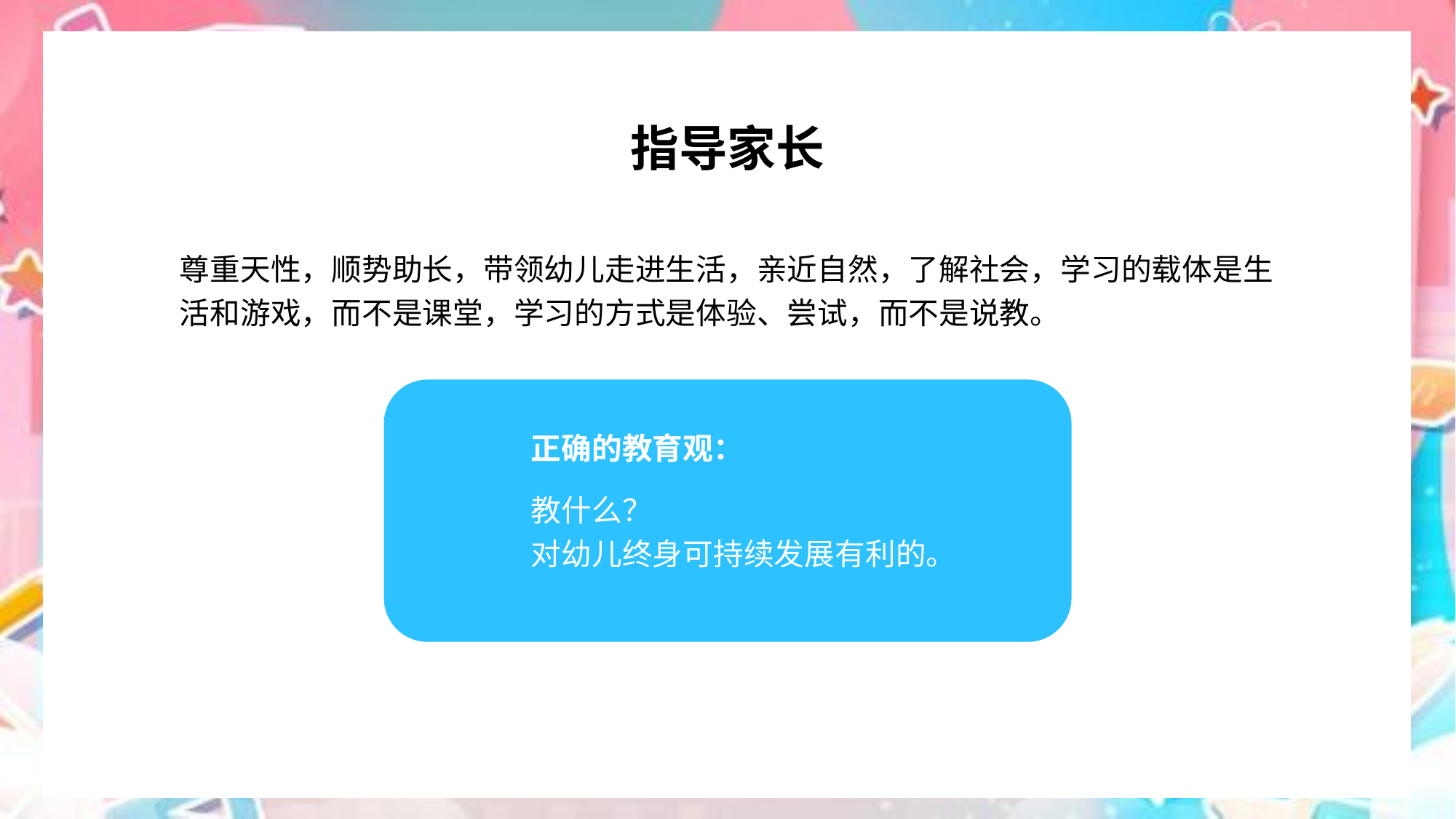

指导家长
尊重天性，顺势助长，带领幼儿走进生活，亲近自然，了解社会，学习的载体是生活和游戏，而不是课堂，学习的方式是体验、尝试，而不是说教。

正确的教育观：
教什么？
对幼儿终身可持续发展有利的。